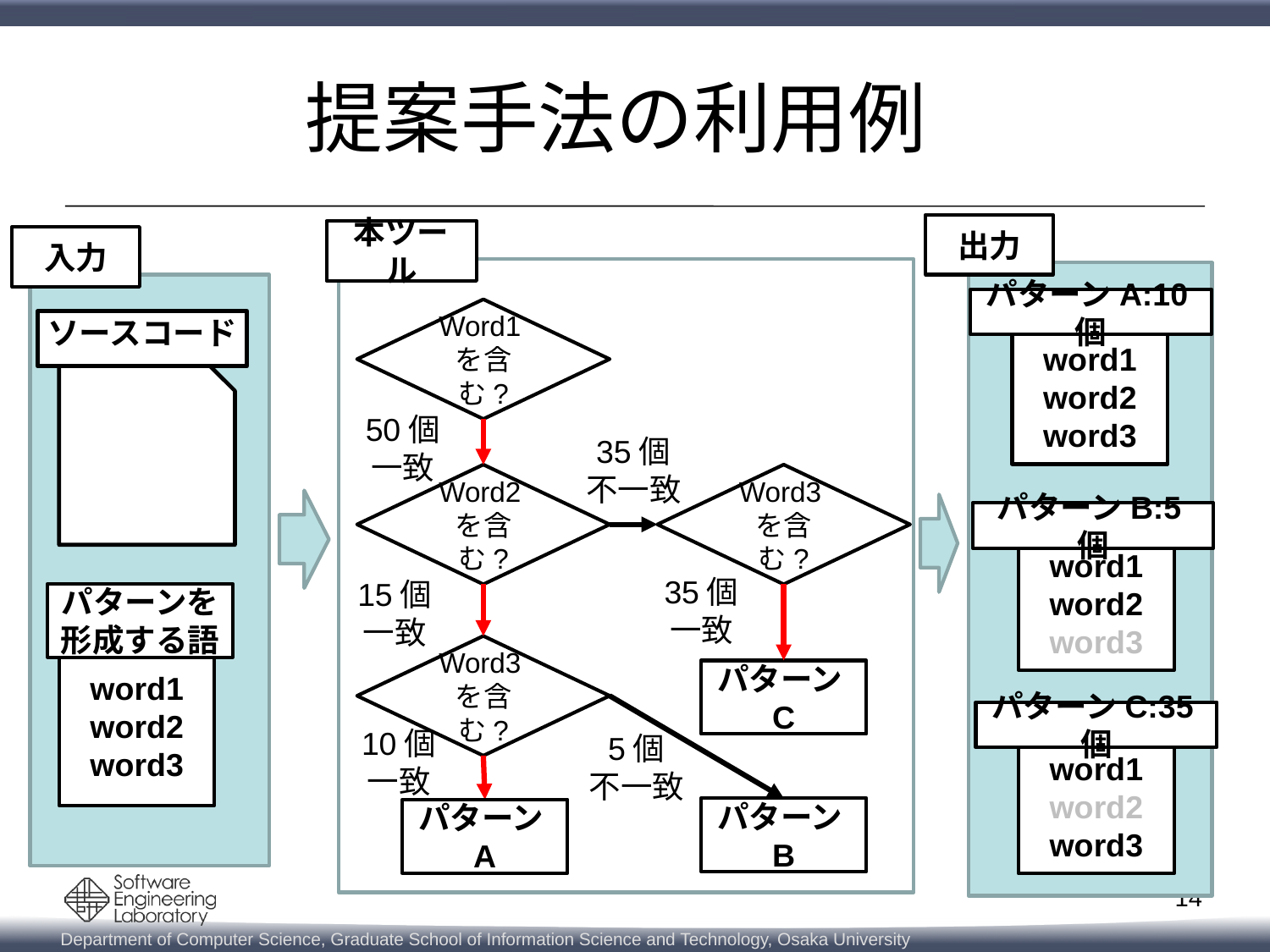

# 提案手法の利用例
出力
本ツール
入力

パターンA:10個
Word1を含む?
ソースコード

word1
word2
word3

50個
一致
35個
不一致
Word2を含む?
Word3を含む?

パターンB:5個
word1
word2
word3
35個
一致
15個
一致
パターンを形成する語
Word3を含む?
word1
word2
word3
パターンC
パターンC:35個
10個
一致
5個
不一致
word1
word2
word3
パターンB
パターンA
14